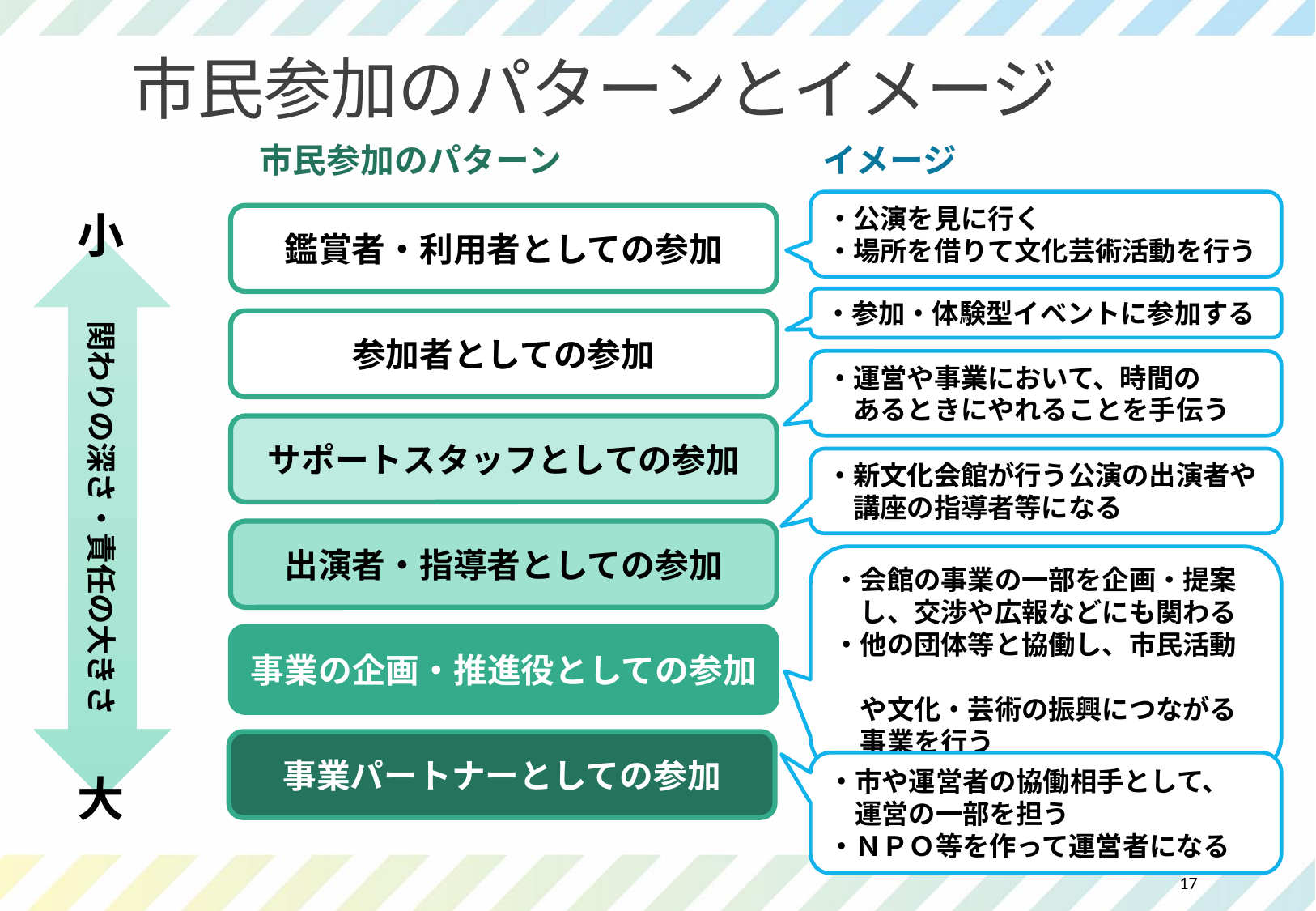

# 市民参加のパターンとイメージ
市民参加のパターン
イメージ
・公演を見に行く
・場所を借りて文化芸術活動を行う
小
関わりの深さ・責任の大きさ
参加者としての参加
サポートスタッフとしての参加
出演者・指導者としての参加
事業の企画・推進役としての参加
事業パートナーとしての参加
大
鑑賞者・利用者としての参加
・参加・体験型イベントに参加する
・運営や事業において、時間の
　あるときにやれることを手伝う
・新文化会館が行う公演の出演者や
　講座の指導者等になる
・会館の事業の一部を企画・提案
　し、交渉や広報などにも関わる
・他の団体等と協働し、市民活動
　や文化・芸術の振興につながる
　事業を行う
・市や運営者の協働相手として、
　運営の一部を担う
・ＮＰＯ等を作って運営者になる
17